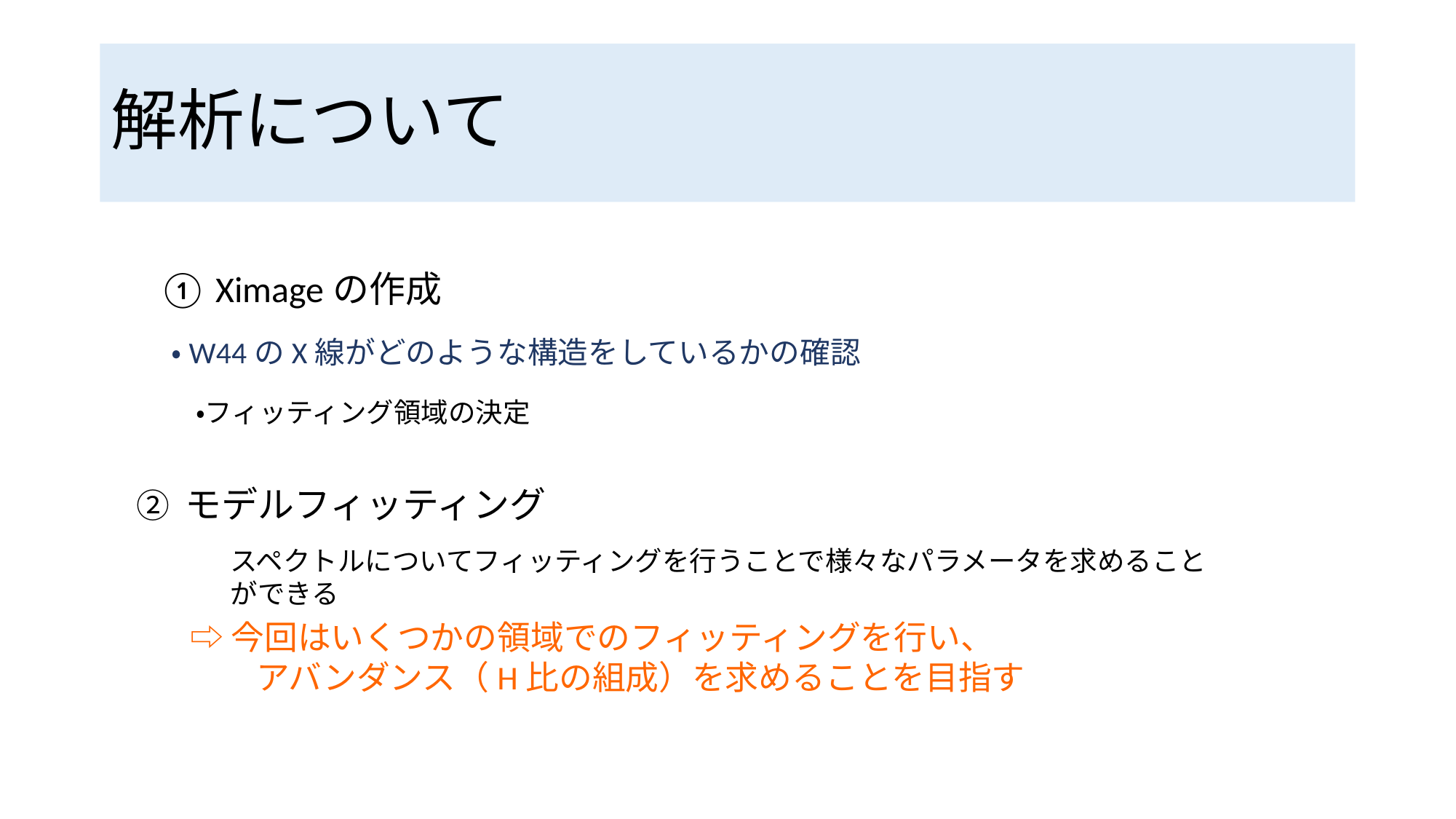

# 解析について
① Ximageの作成
・W44のX線がどのような構造をしているかの確認
・フィッティング領域の決定
② モデルフィッティング
スペクトルについてフィッティングを行うことで様々なパラメータを求めることができる
⇨今回はいくつかの領域でのフィッティングを行い、
　　アバンダンス（H比の組成）を求めることを目指す